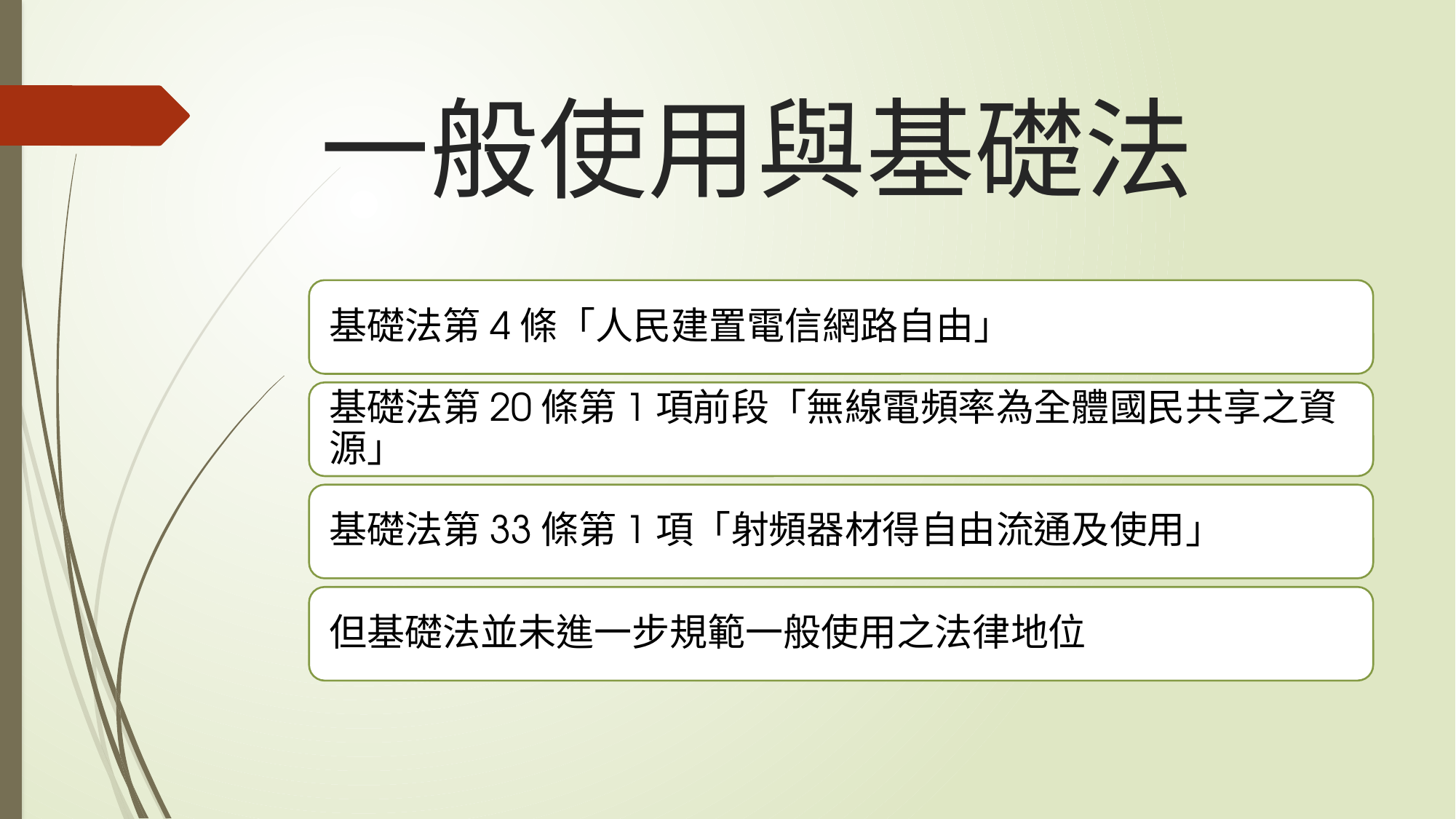

# 一般使用與基礎法
基礎法第4條「人民建置電信網路自由」
基礎法第20條第1項前段「無線電頻率為全體國民共享之資源」
基礎法第33條第1項「射頻器材得自由流通及使用」
但基礎法並未進一步規範一般使用之法律地位